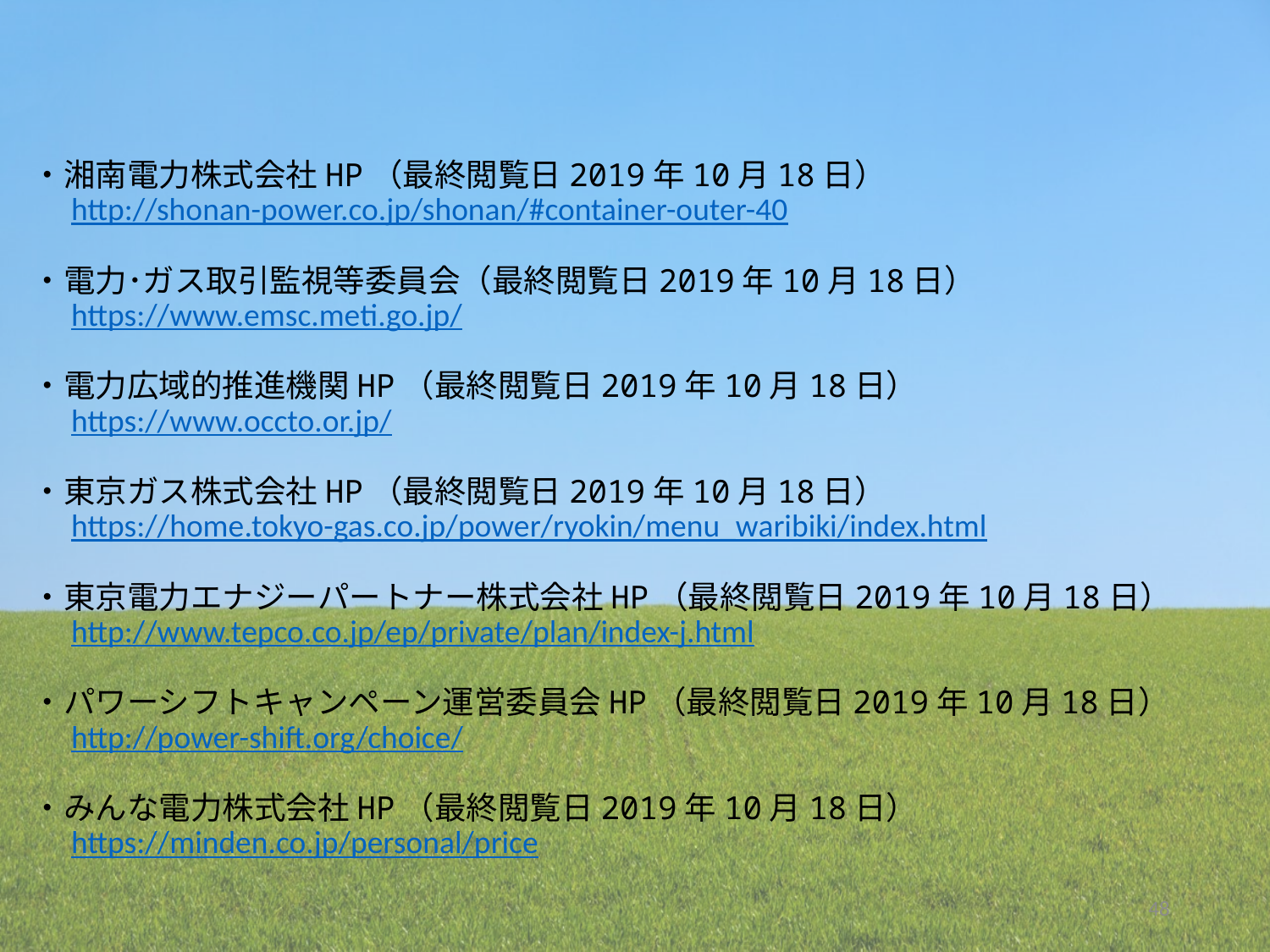

・湘南電力株式会社HP（最終閲覧日2019年10月18日）
　http://shonan-power.co.jp/shonan/#container-outer-40

・電力･ガス取引監視等委員会（最終閲覧日2019年10月18日）
　https://www.emsc.meti.go.jp/

・電力広域的推進機関HP（最終閲覧日2019年10月18日）
　https://www.occto.or.jp/

・東京ガス株式会社HP（最終閲覧日2019年10月18日）
　https://home.tokyo-gas.co.jp/power/ryokin/menu_waribiki/index.html

・東京電力エナジーパートナー株式会社HP（最終閲覧日2019年10月18日）　
　http://www.tepco.co.jp/ep/private/plan/index-j.html

・パワーシフトキャンペーン運営委員会HP（最終閲覧日2019年10月18日）
　http://power-shift.org/choice/

・みんな電力株式会社HP（最終閲覧日2019年10月18日）　　
　https://minden.co.jp/personal/price

48